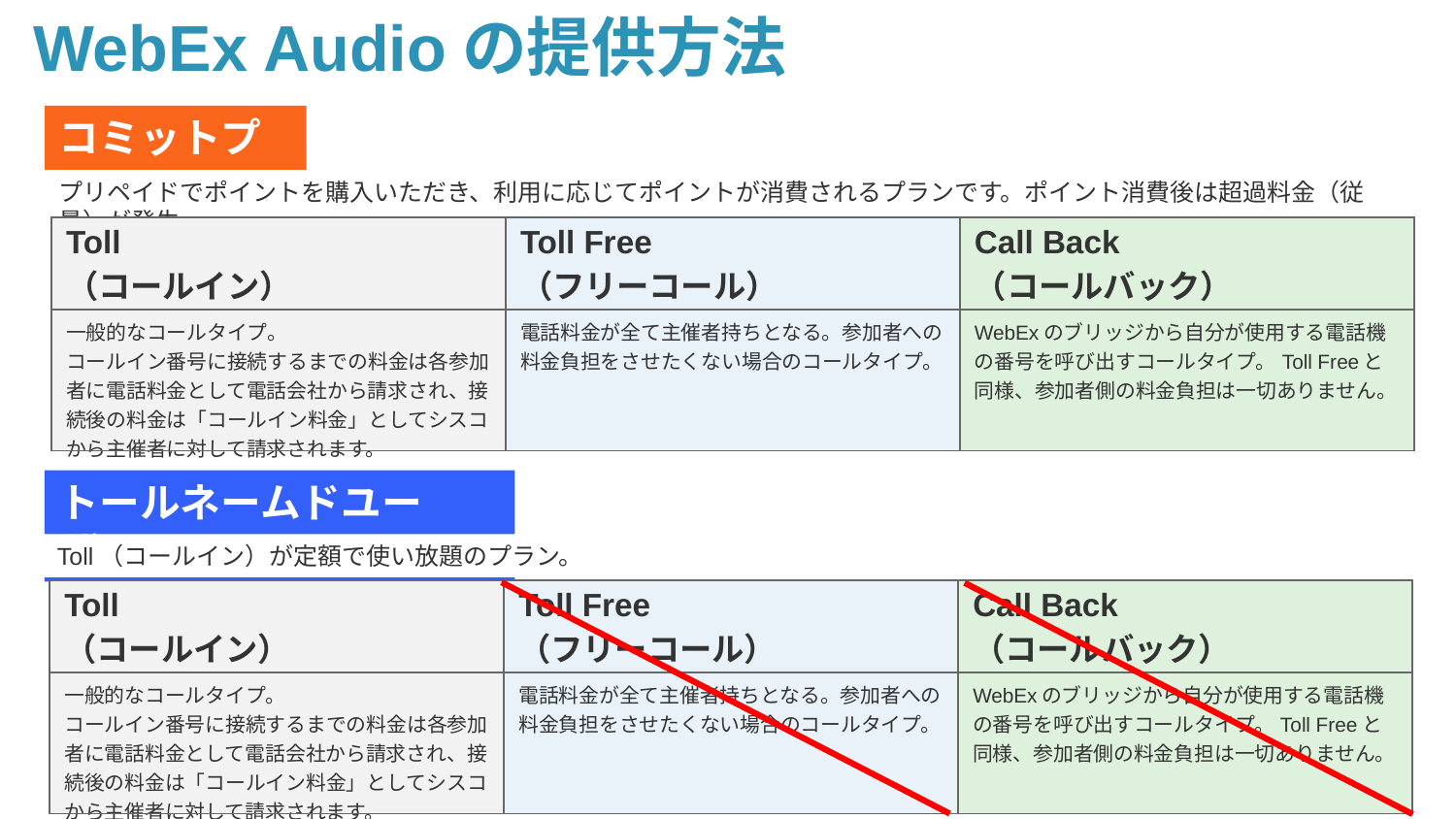

WebEx Audioの提供方法
コミットプラン
プリペイドでポイントを購入いただき、利用に応じてポイントが消費されるプランです。ポイント消費後は超過料金（従量）が発生。
| Toll （コールイン） | Toll Free （フリーコール） | Call Back （コールバック） |
| --- | --- | --- |
| 一般的なコールタイプ。 コールイン番号に接続するまでの料金は各参加者に電話料金として電話会社から請求され、接続後の料金は「コールイン料金」としてシスコから主催者に対して請求されます。 | 電話料金が全て主催者持ちとなる。参加者への料金負担をさせたくない場合のコールタイプ。 | WebExのブリッジから自分が使用する電話機の番号を呼び出すコールタイプ。Toll Freeと同様、参加者側の料金負担は一切ありません。 |
トールネームドユーザー
Toll（コールイン）が定額で使い放題のプラン。
| Toll （コールイン） | Toll Free （フリーコール） | Call Back （コールバック） |
| --- | --- | --- |
| 一般的なコールタイプ。 コールイン番号に接続するまでの料金は各参加者に電話料金として電話会社から請求され、接続後の料金は「コールイン料金」としてシスコから主催者に対して請求されます。 | 電話料金が全て主催者持ちとなる。参加者への料金負担をさせたくない場合のコールタイプ。 | WebExのブリッジから自分が使用する電話機の番号を呼び出すコールタイプ。Toll Freeと同様、参加者側の料金負担は一切ありません。 |